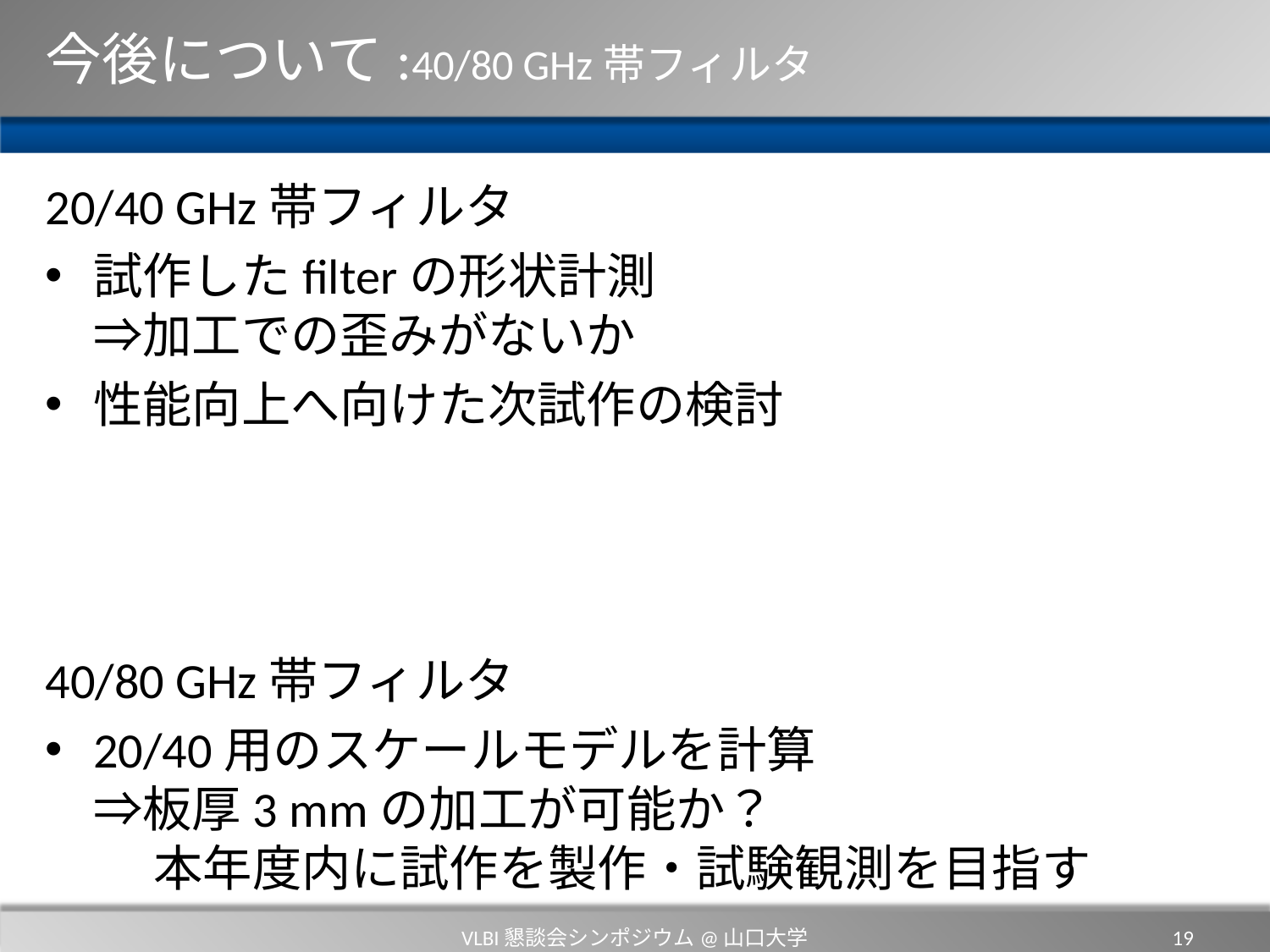

# 今後について:40/80 GHz帯フィルタ
20/40 GHz帯フィルタ
試作したfilterの形状計測
⇒加工での歪みがないか
性能向上へ向けた次試作の検討

40/80 GHz帯フィルタ
20/40用のスケールモデルを計算
⇒板厚3 mmの加工が可能か？
　 本年度内に試作を製作・試験観測を目指す
VLBI懇談会シンポジウム@山口大学
19